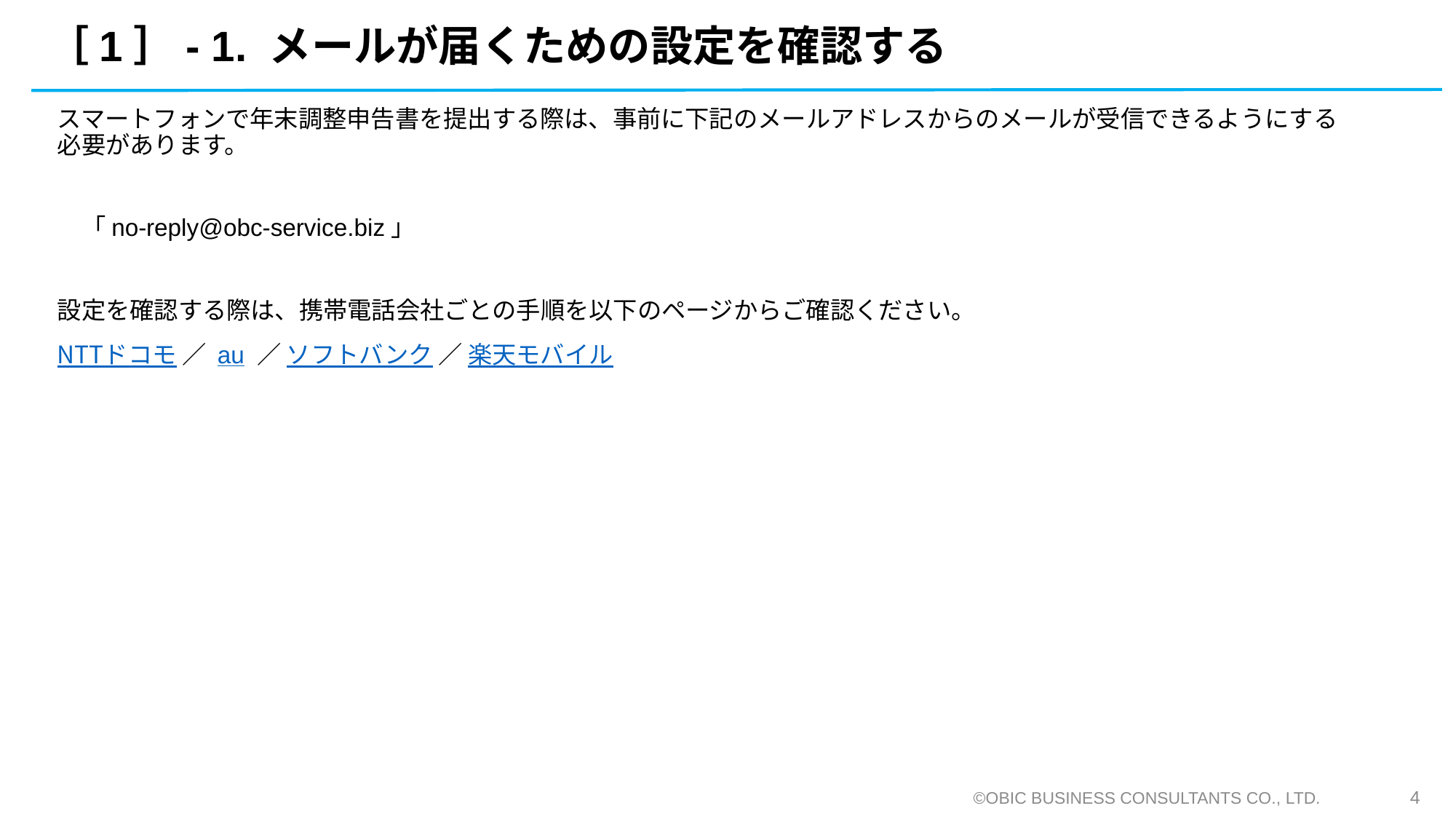

# ［1］- 1. メールが届くための設定を確認する
スマートフォンで年末調整申告書を提出する際は、事前に下記のメールアドレスからのメールが受信できるようにする必要があります。

　「no-reply@obc-service.biz」

設定を確認する際は、携帯電話会社ごとの手順を以下のページからご確認ください。
NTTドコモ ／ au ／ ソフトバンク ／ 楽天モバイル

©OBIC BUSINESS CONSULTANTS CO., LTD.
4